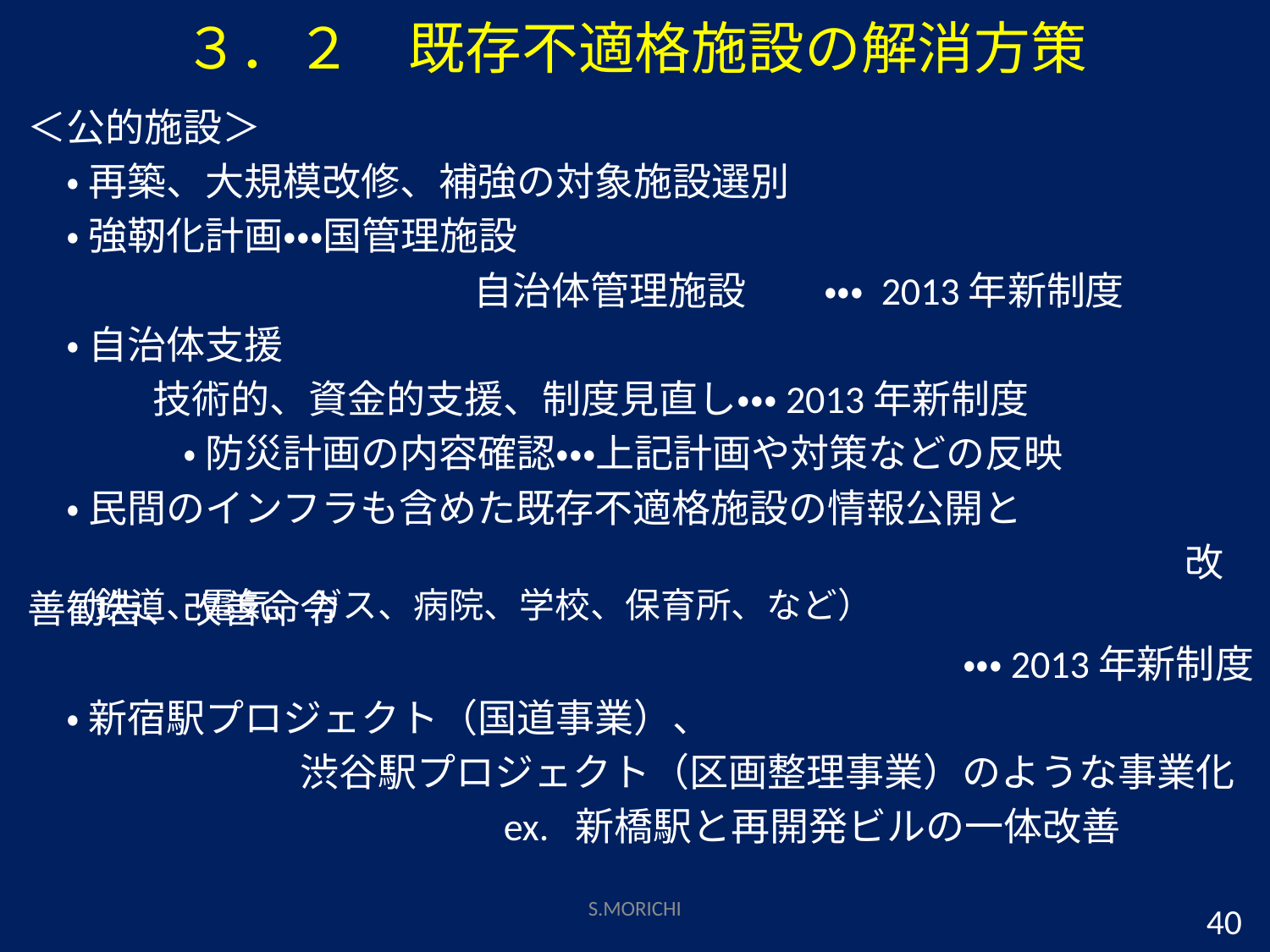

# ３．２　既存不適格施設の解消方策
＜公的施設＞
　・ 再築、大規模改修、補強の対象施設選別
　・ 強靭化計画・・・国管理施設
　　　　　　　　　　　  自治体管理施設　　・・・ 2013年新制度
　・ 自治体支援
　　　 技術的、資金的支援、制度見直し・・・2013年新制度
　　　　・ 防災計画の内容確認・・・上記計画や対策などの反映
　・ 民間のインフラも含めた既存不適格施設の情報公開と
　　　　　　　　　　　　　　　　　　　　　　　　　　　　　　　　改善勧告、改善命令
　　　　　　　　　　　　　　　　　　　　　　　　・・・2013年新制度
　・ 新宿駅プロジェクト（国道事業）、
　　　　　　　渋谷駅プロジェクト（区画整理事業）のような事業化
　　　　　　　　　　　　ex.  新橋駅と再開発ビルの一体改善
（鉄道、電気、ガス、病院、学校、保育所、など）
S.MORICHI
40